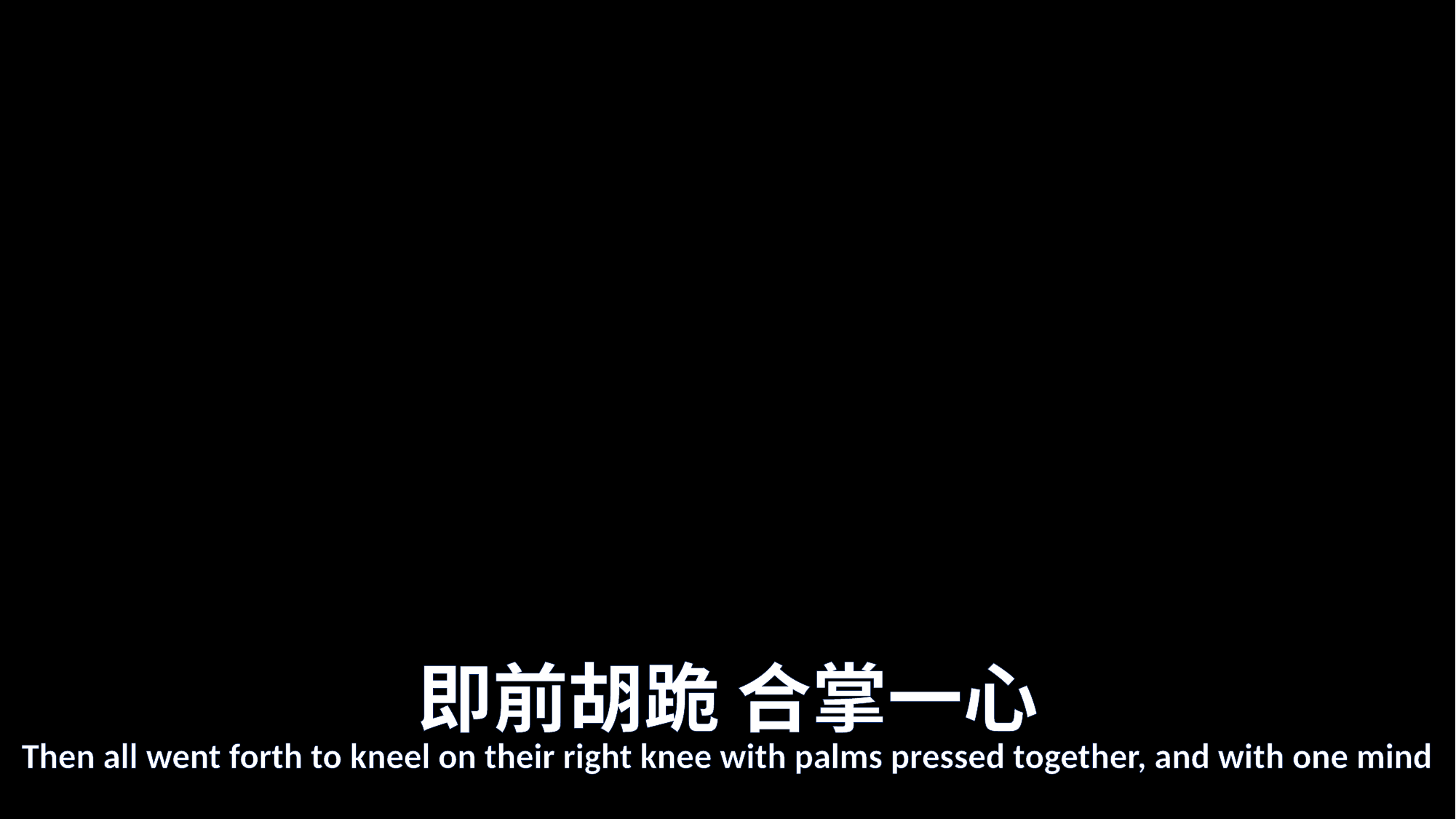

# 即前胡跪 合掌一心
Then all went forth to kneel on their right knee with palms pressed together, and with one mind